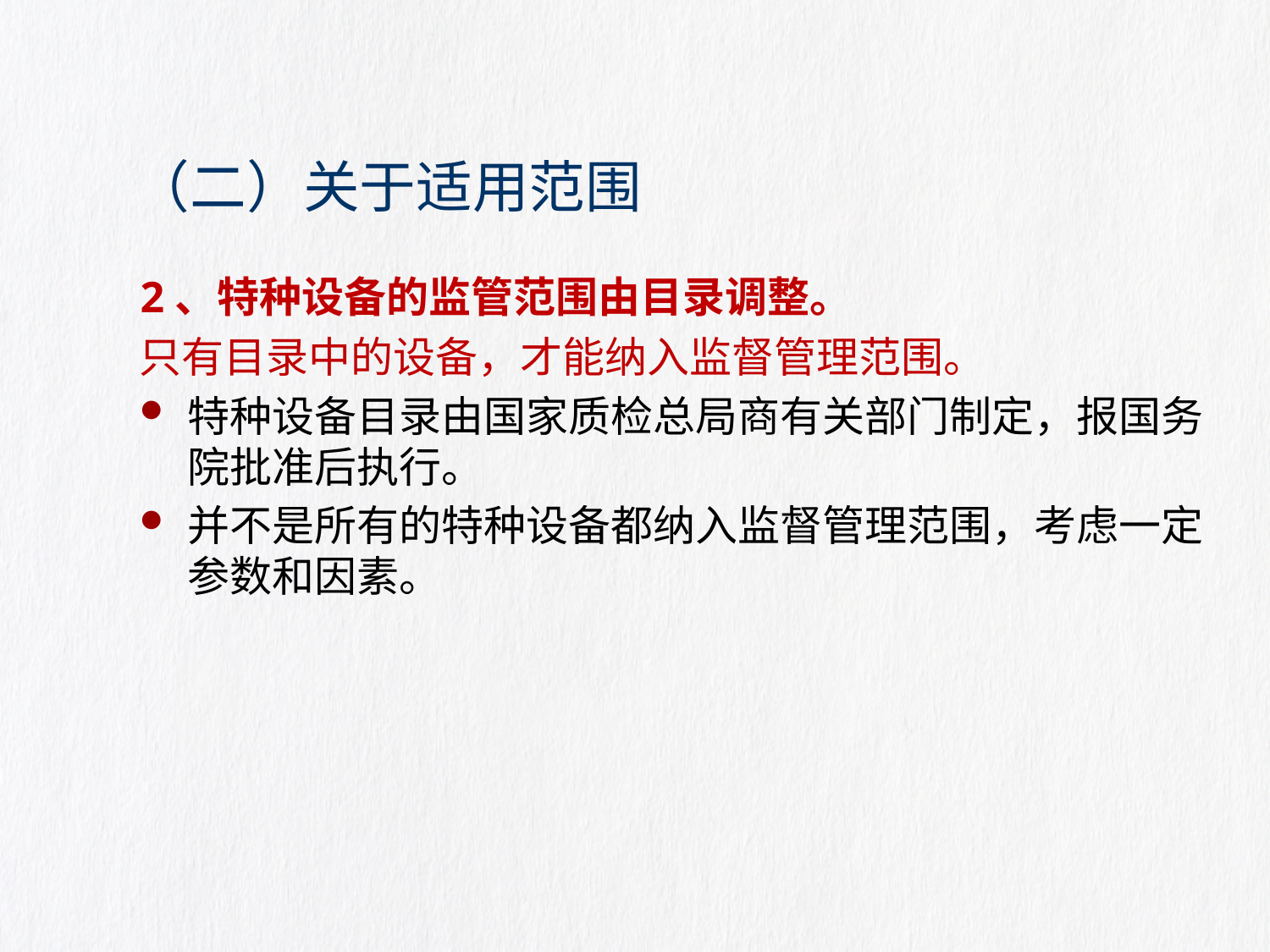

# （二）关于适用范围
2、特种设备的监管范围由目录调整。
只有目录中的设备，才能纳入监督管理范围。
特种设备目录由国家质检总局商有关部门制定，报国务院批准后执行。
并不是所有的特种设备都纳入监督管理范围，考虑一定参数和因素。

15